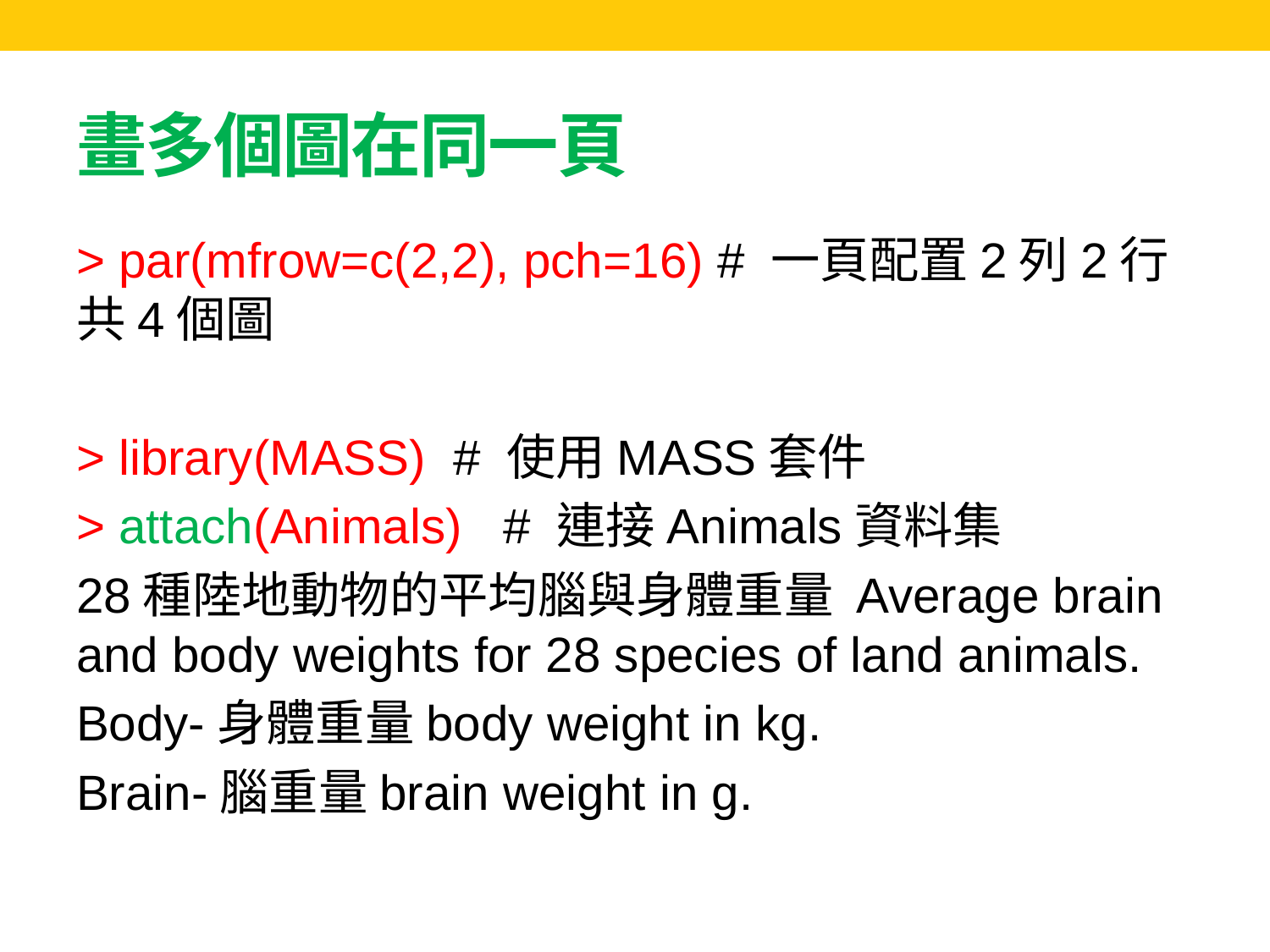

# 畫多個圖在同一頁
> par(mfrow=c(2,2), pch=16) # 一頁配置2列2行共4個圖

> library(MASS)  # 使用MASS套件
> attach(Animals)   # 連接Animals資料集
28種陸地動物的平均腦與身體重量 Average brain and body weights for 28 species of land animals.
Body-身體重量body weight in kg.
Brain-腦重量brain weight in g.